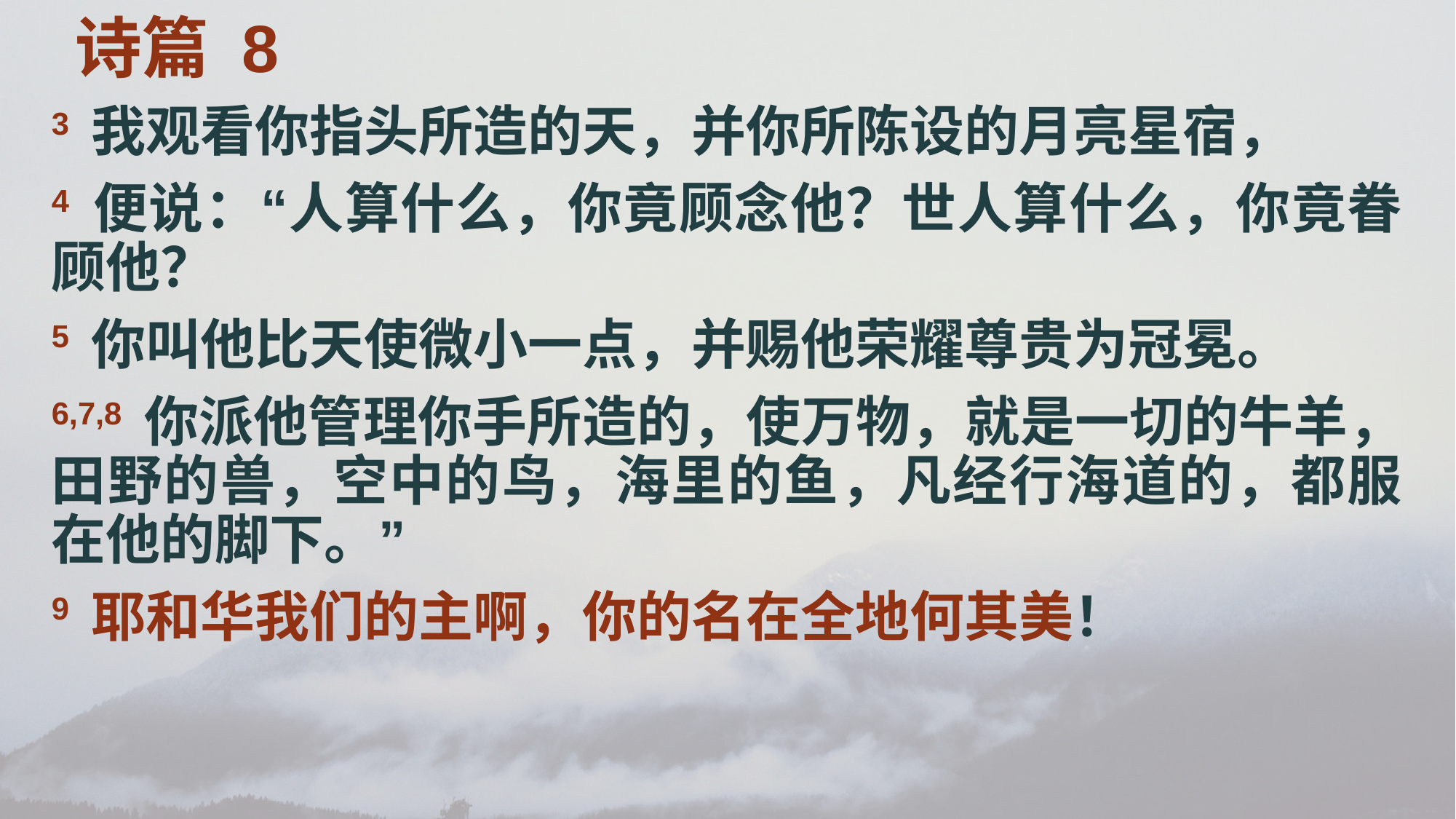

诗篇 8
3 我观看你指头所造的天，并你所陈设的月亮星宿，
4 便说：“人算什么，你竟顾念他？世人算什么，你竟眷顾他？
5 你叫他比天使微小一点，并赐他荣耀尊贵为冠冕。
6,7,8 你派他管理你手所造的，使万物，就是一切的牛羊，田野的兽，空中的鸟，海里的鱼，凡经行海道的，都服在他的脚下。”
9 耶和华我们的主啊，你的名在全地何其美！